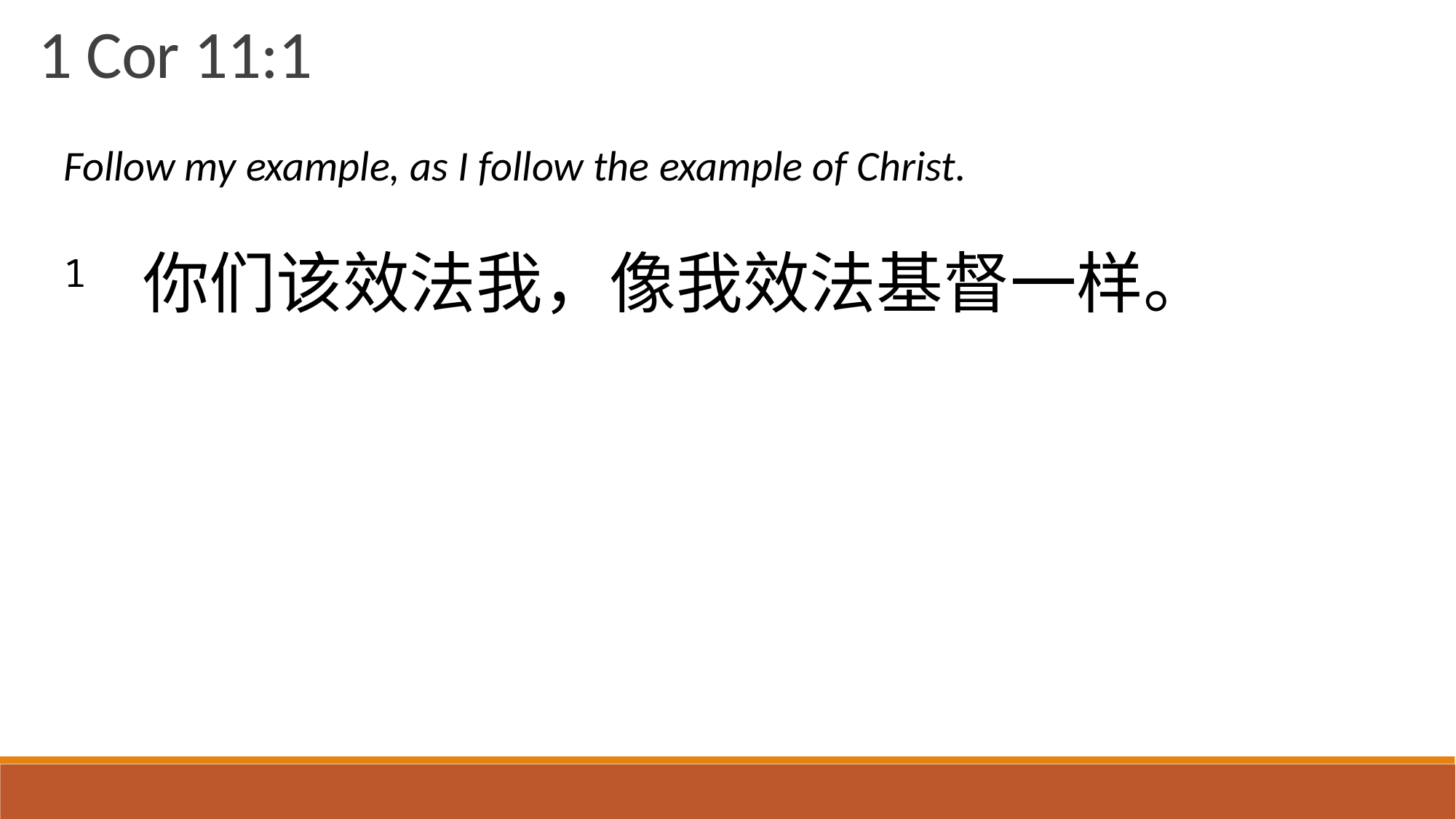

1 Cor 11:1
Follow my example, as I follow the example of Christ.

1 你们该效法我，像我效法基督一样。